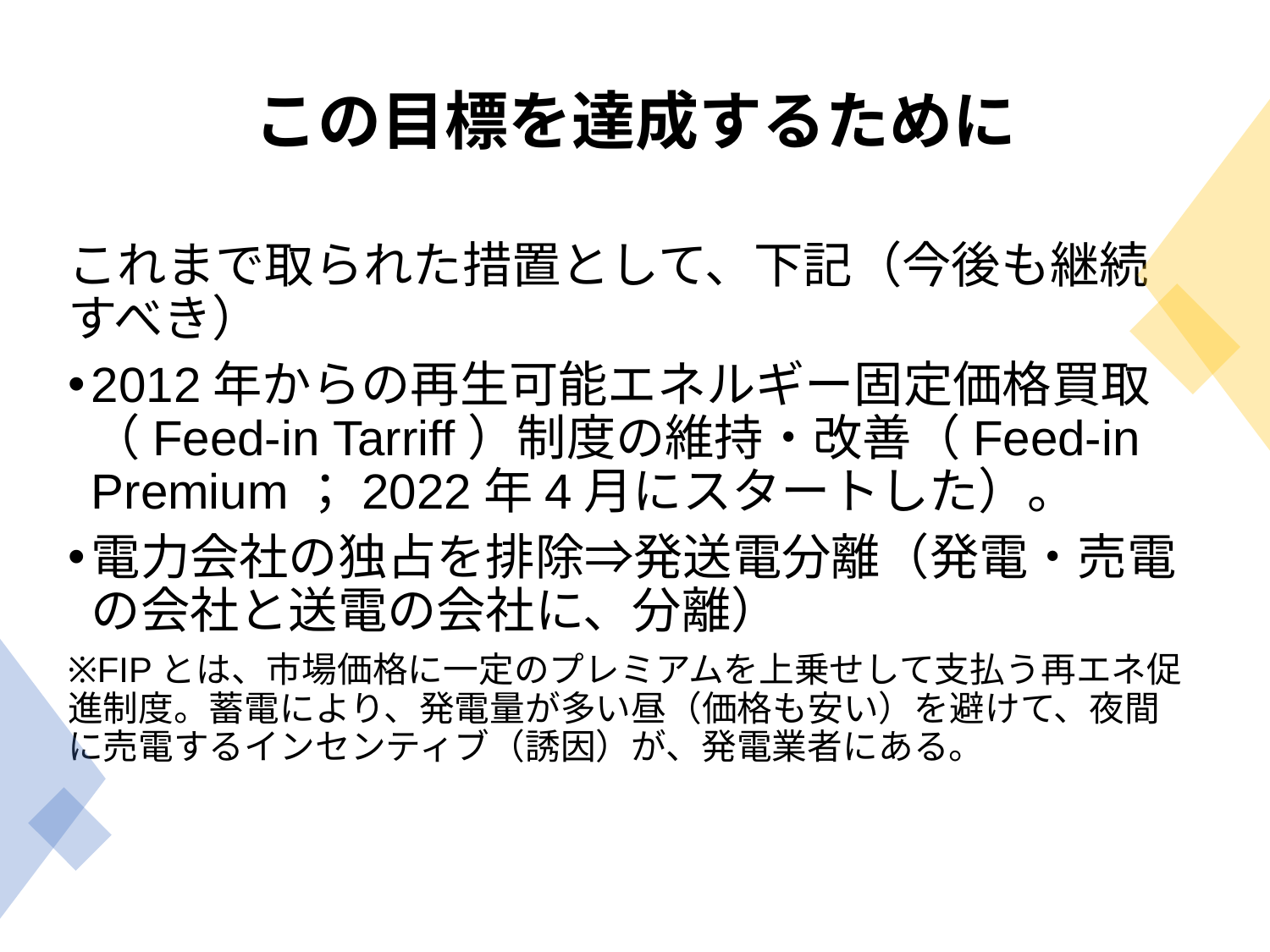

この目標を達成するために

これまで取られた措置として、下記（今後も継続すべき）
2012年からの再生可能エネルギー固定価格買取（Feed-in Tarriff）制度の維持・改善（Feed-in Premium；2022年4月にスタートした）。
電力会社の独占を排除⇒発送電分離（発電・売電の会社と送電の会社に、分離）
※FIPとは、市場価格に一定のプレミアムを上乗せして支払う再エネ促進制度。蓄電により、発電量が多い昼（価格も安い）を避けて、夜間に売電するインセンティブ（誘因）が、発電業者にある。